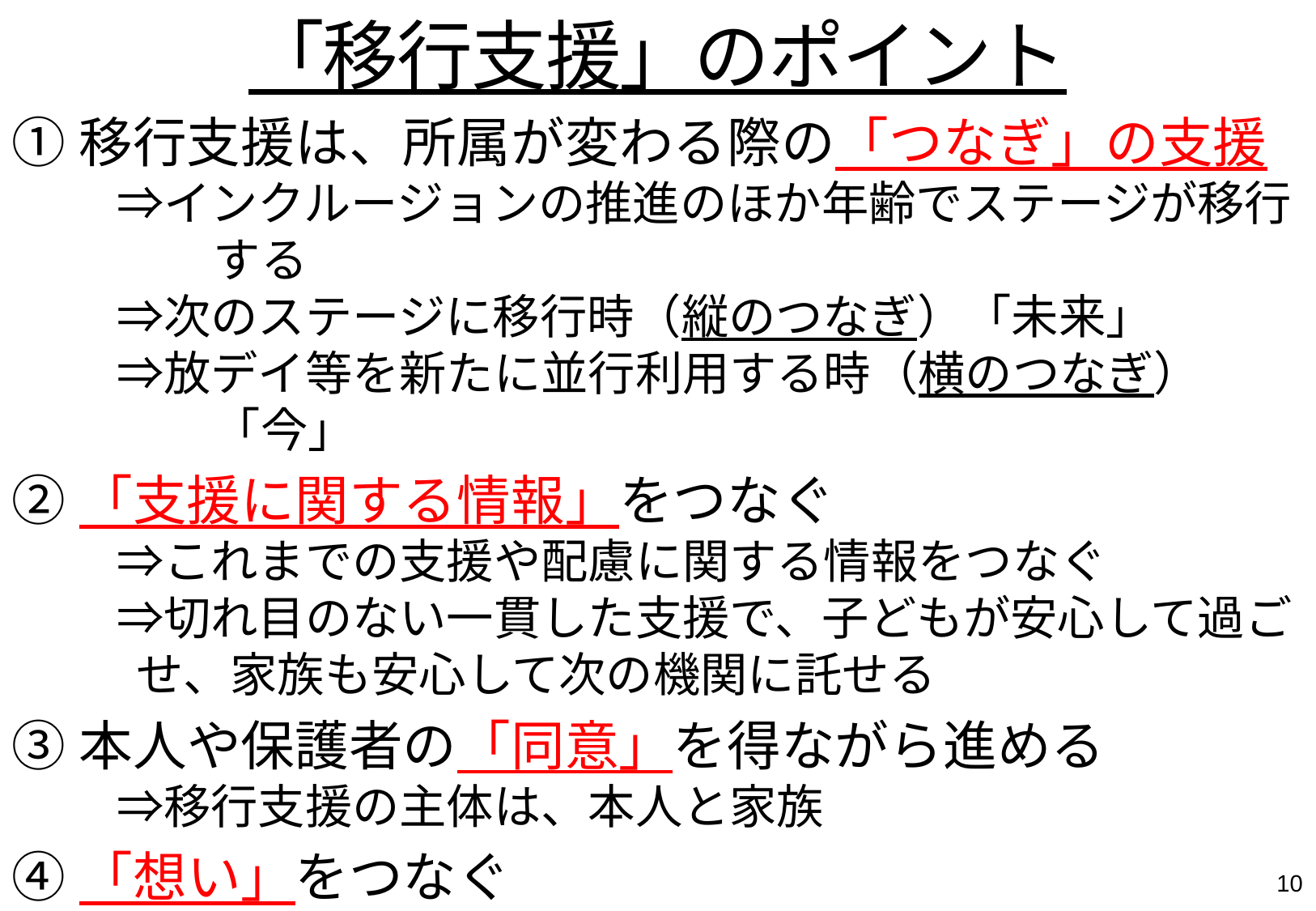

「移行支援」のポイント
①移行支援は、所属が変わる際の「つなぎ」の支援
　　 ⇒インクルージョンの推進のほか年齢でステージが移行する
　　 ⇒次のステージに移行時（縦のつなぎ）「未来」
　　 ⇒放デイ等を新たに並行利用する時（横のつなぎ）「今」
②「支援に関する情報」をつなぐ
　　 ⇒これまでの支援や配慮に関する情報をつなぐ
　　 ⇒切れ目のない一貫した支援で、子どもが安心して過ごせ、家族も安心して次の機関に託せる
③本人や保護者の「同意」を得ながら進める
　　 ⇒移行支援の主体は、本人と家族
④「想い」をつなぐ
　　 ⇒子ども本人の想いや、これまで関わってきた人たちの想いや願いを託す（支援者が安心して次の機関に託せる）
10